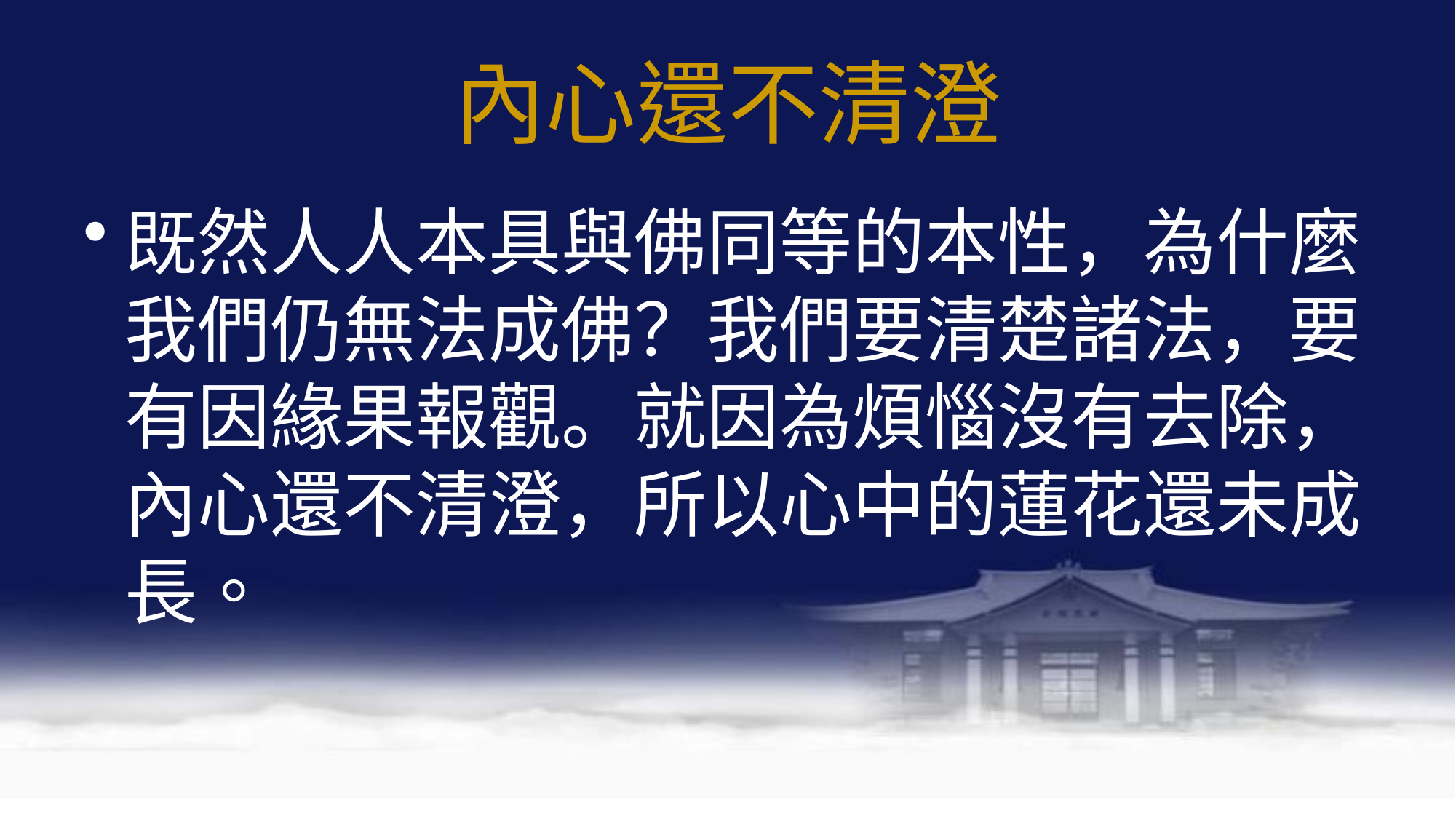

# 內心還不清澄
既然人人本具與佛同等的本性，為什麼我們仍無法成佛？我們要清楚諸法，要有因緣果報觀。就因為煩惱沒有去除，內心還不清澄，所以心中的蓮花還未成長。